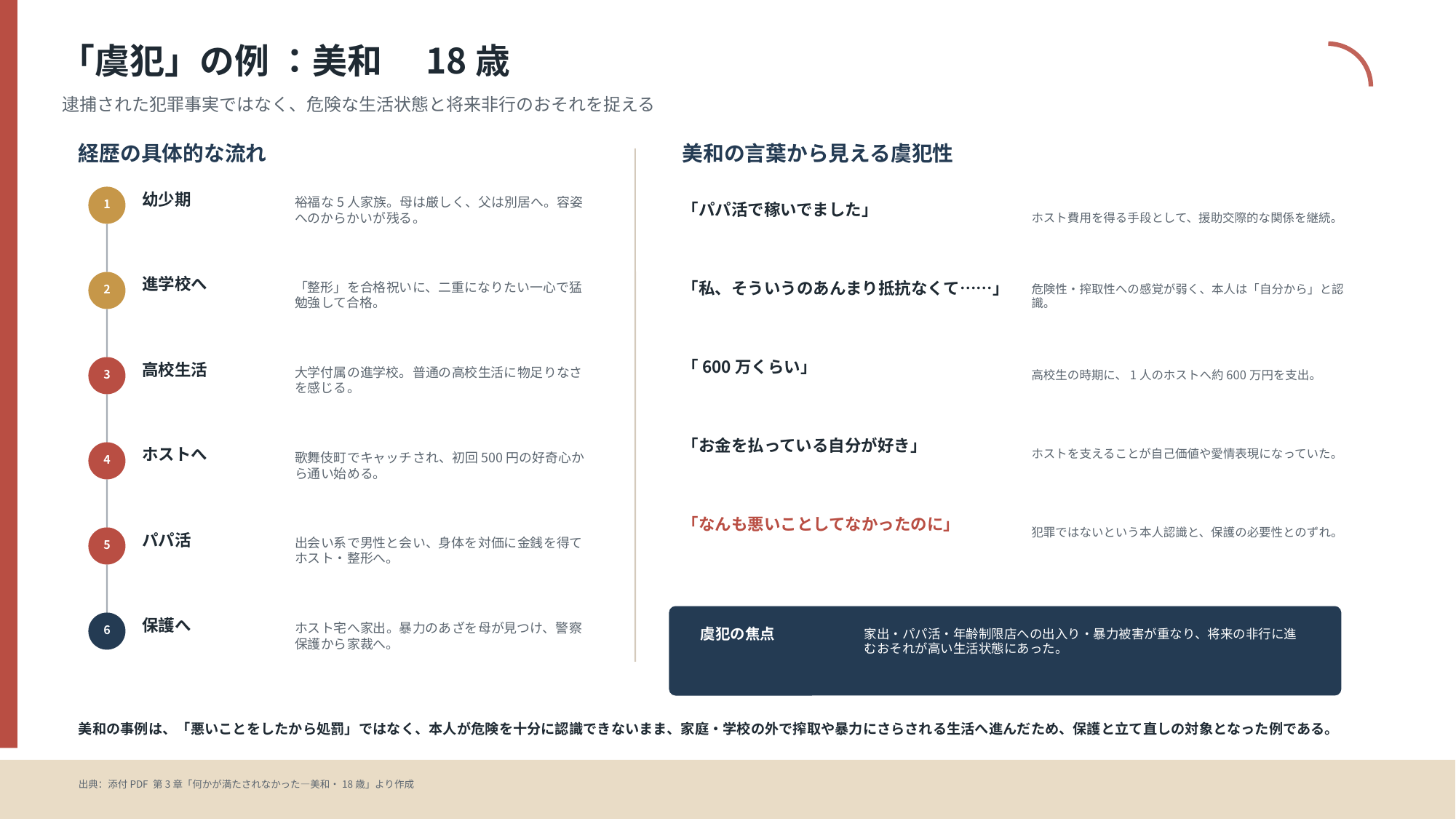

「虞犯」の例 ：美和　18歳

逮捕された犯罪事実ではなく、危険な生活状態と将来非行のおそれを捉える
経歴の具体的な流れ
美和の言葉から見える虞犯性

裕福な5人家族。母は厳しく、父は別居へ。容姿へのからかいが残る。

幼少期
「パパ活で稼いでました」
1
ホスト費用を得る手段として、援助交際的な関係を継続。

「整形」を合格祝いに、二重になりたい一心で猛勉強して合格。

進学校へ
「私、そういうのあんまり抵抗なくて……」
危険性・搾取性への感覚が弱く、本人は「自分から」と認識。
2

「600万くらい」
高校生の時期に、1人のホストへ約600万円を支出。
大学付属の進学校。普通の高校生活に物足りなさを感じる。

高校生活
3

「お金を払っている自分が好き」
ホストを支えることが自己価値や愛情表現になっていた。
歌舞伎町でキャッチされ、初回500円の好奇心から通い始める。

ホストへ
4

「なんも悪いことしてなかったのに」
犯罪ではないという本人認識と、保護の必要性とのずれ。
出会い系で男性と会い、身体を対価に金銭を得てホスト・整形へ。

パパ活
5

ホスト宅へ家出。暴力のあざを母が見つけ、警察保護から家裁へ。

保護へ
家出・パパ活・年齢制限店への出入り・暴力被害が重なり、将来の非行に進むおそれが高い生活状態にあった。
6
虞犯の焦点
美和の事例は、「悪いことをしたから処罰」ではなく、本人が危険を十分に認識できないまま、家庭・学校の外で搾取や暴力にさらされる生活へ進んだため、保護と立て直しの対象となった例である。

出典：添付PDF 第3章「何かが満たされなかった—美和・18歳」より作成